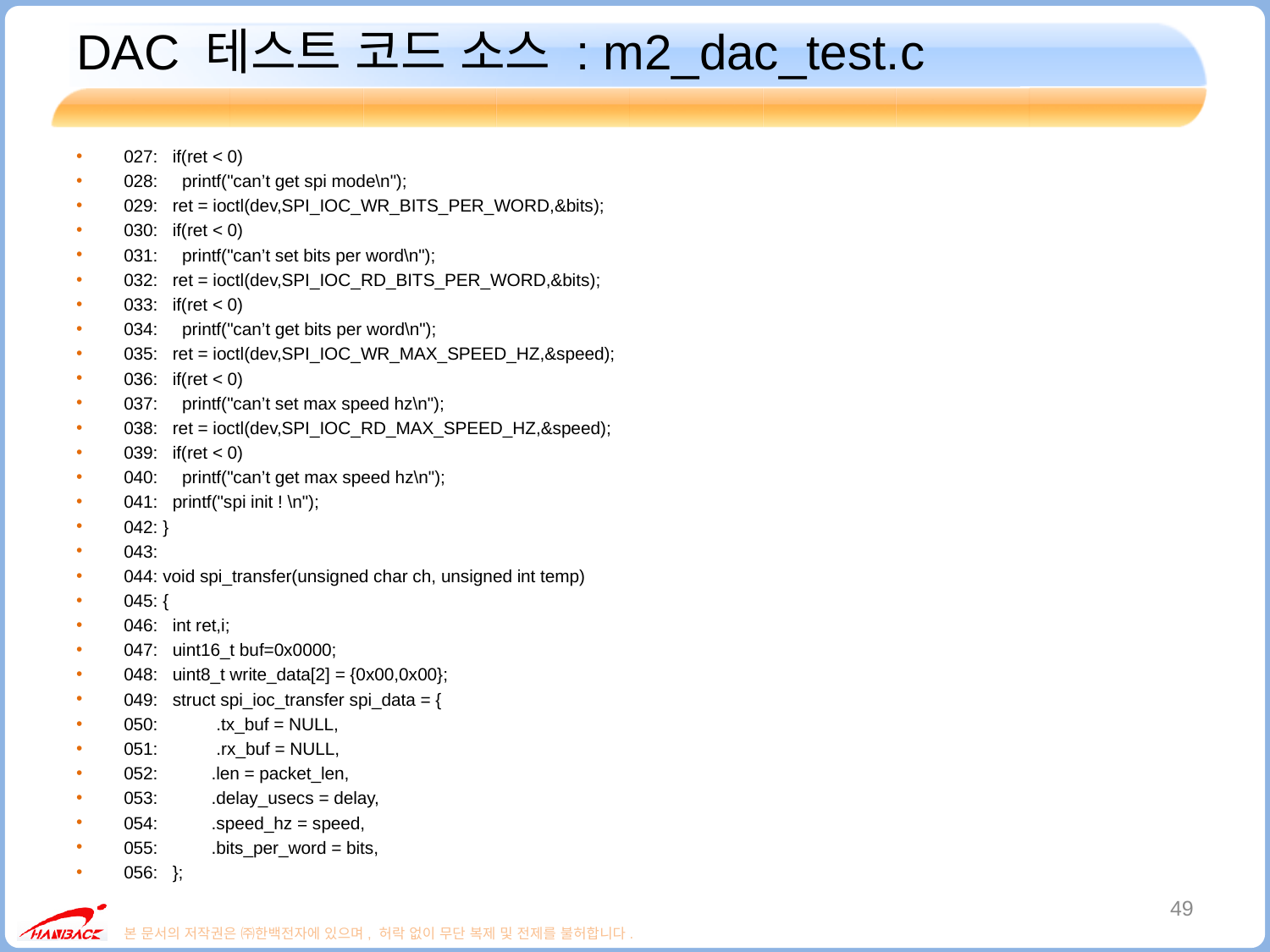

# DAC 테스트 코드 소스 : m2_dac_test.c
027:   if(ret < 0)
028:     printf("can’t get spi mode\n");
029:   ret = ioctl(dev,SPI_IOC_WR_BITS_PER_WORD,&bits);
030:   if(ret < 0)
031:     printf("can’t set bits per word\n");
032:   ret = ioctl(dev,SPI_IOC_RD_BITS_PER_WORD,&bits);
033:   if(ret < 0)
034:     printf("can’t get bits per word\n");
035:   ret = ioctl(dev,SPI_IOC_WR_MAX_SPEED_HZ,&speed);
036:   if(ret < 0)
037:     printf("can’t set max speed hz\n");
038:   ret = ioctl(dev,SPI_IOC_RD_MAX_SPEED_HZ,&speed);
039:   if(ret < 0)
040:     printf("can’t get max speed hz\n");
041:   printf("spi init ! \n");
042: }
043:
044: void spi_transfer(unsigned char ch, unsigned int temp)
045: {
046:   int ret,i;
047:   uint16_t buf=0x0000;
048:   uint8_t write_data[2] = {0x00,0x00};
049:   struct spi_ioc_transfer spi_data = {
050:            .tx_buf = NULL,
051:            .rx_buf = NULL,
052:           .len = packet_len,
053:           .delay_usecs = delay,
054:           .speed_hz = speed,
055:           .bits_per_word = bits,
056:   };
49